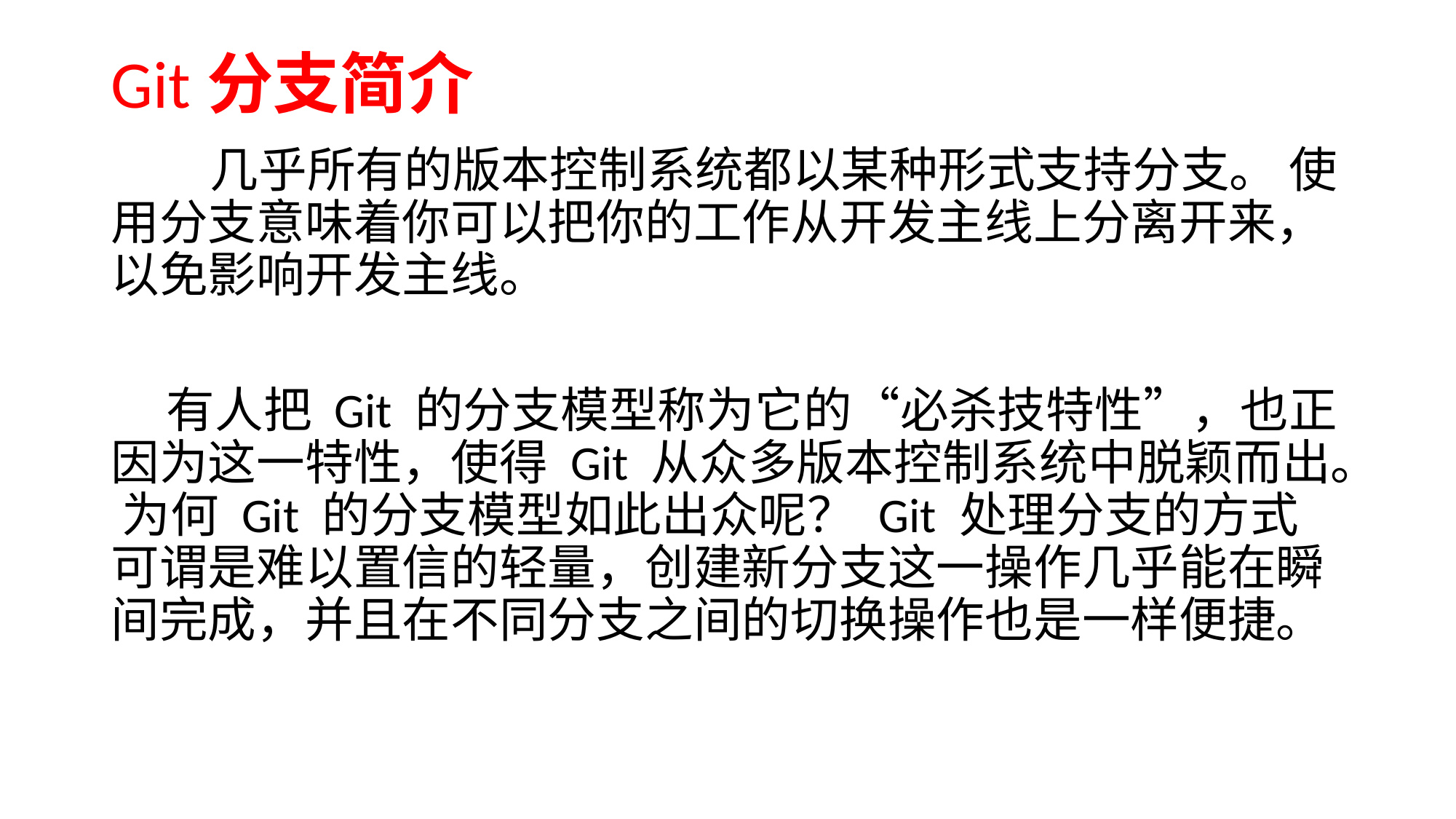

# Git分支简介
        几乎所有的版本控制系统都以某种形式支持分支。 使用分支意味着你可以把你的工作从开发主线上分离开来，以免影响开发主线。

    有人把 Git 的分支模型称为它的“必杀技特性”，也正因为这一特性，使得 Git 从众多版本控制系统中脱颖而出。 为何 Git 的分支模型如此出众呢？ Git 处理分支的方式可谓是难以置信的轻量，创建新分支这一操作几乎能在瞬间完成，并且在不同分支之间的切换操作也是一样便捷。